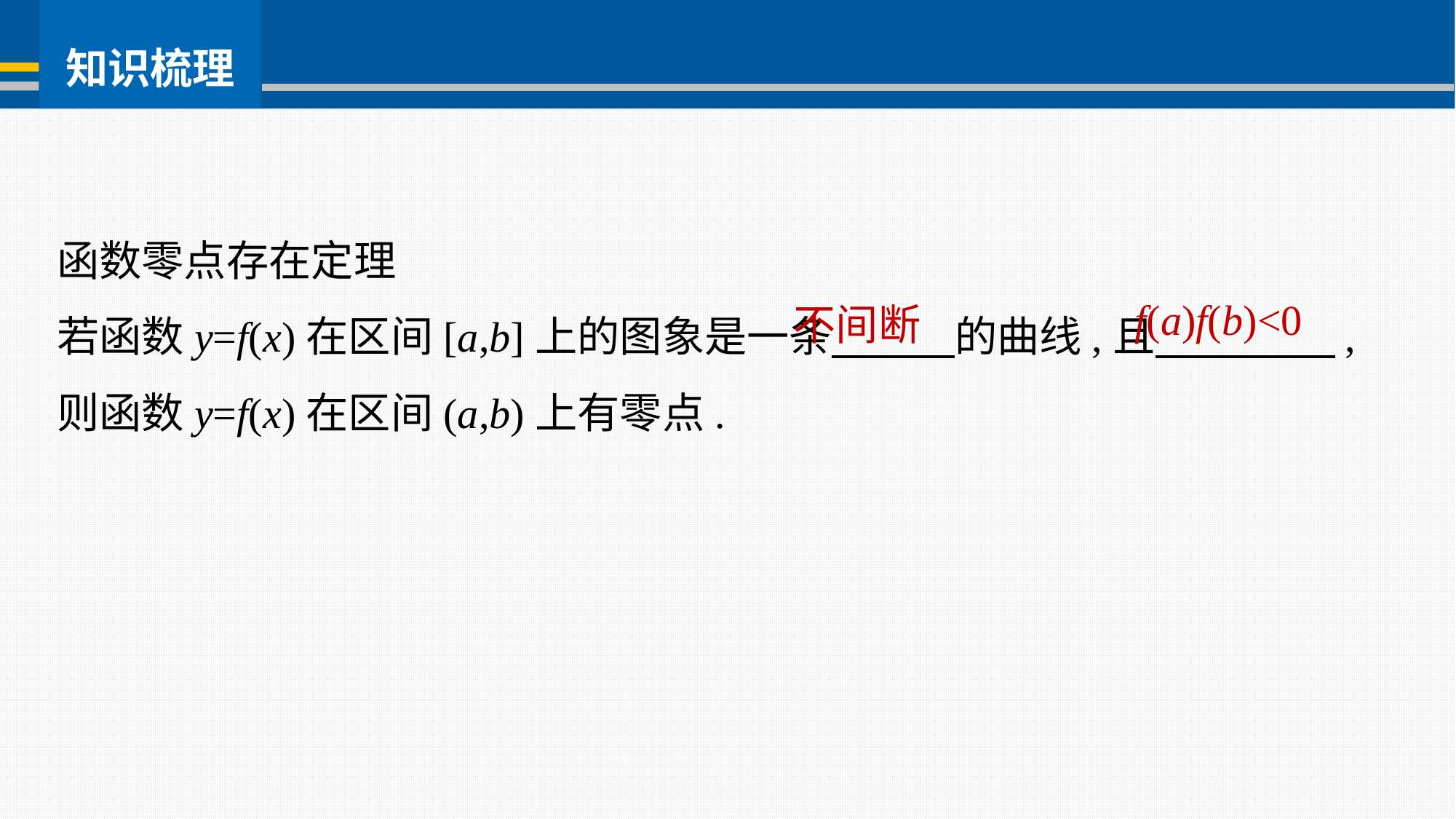

函数零点存在定理
若函数y=f(x)在区间[a,b]上的图象是一条             的曲线,且                   ,则函数y=f(x)在区间(a,b)上有零点.
f(a)f(b)<0
不间断